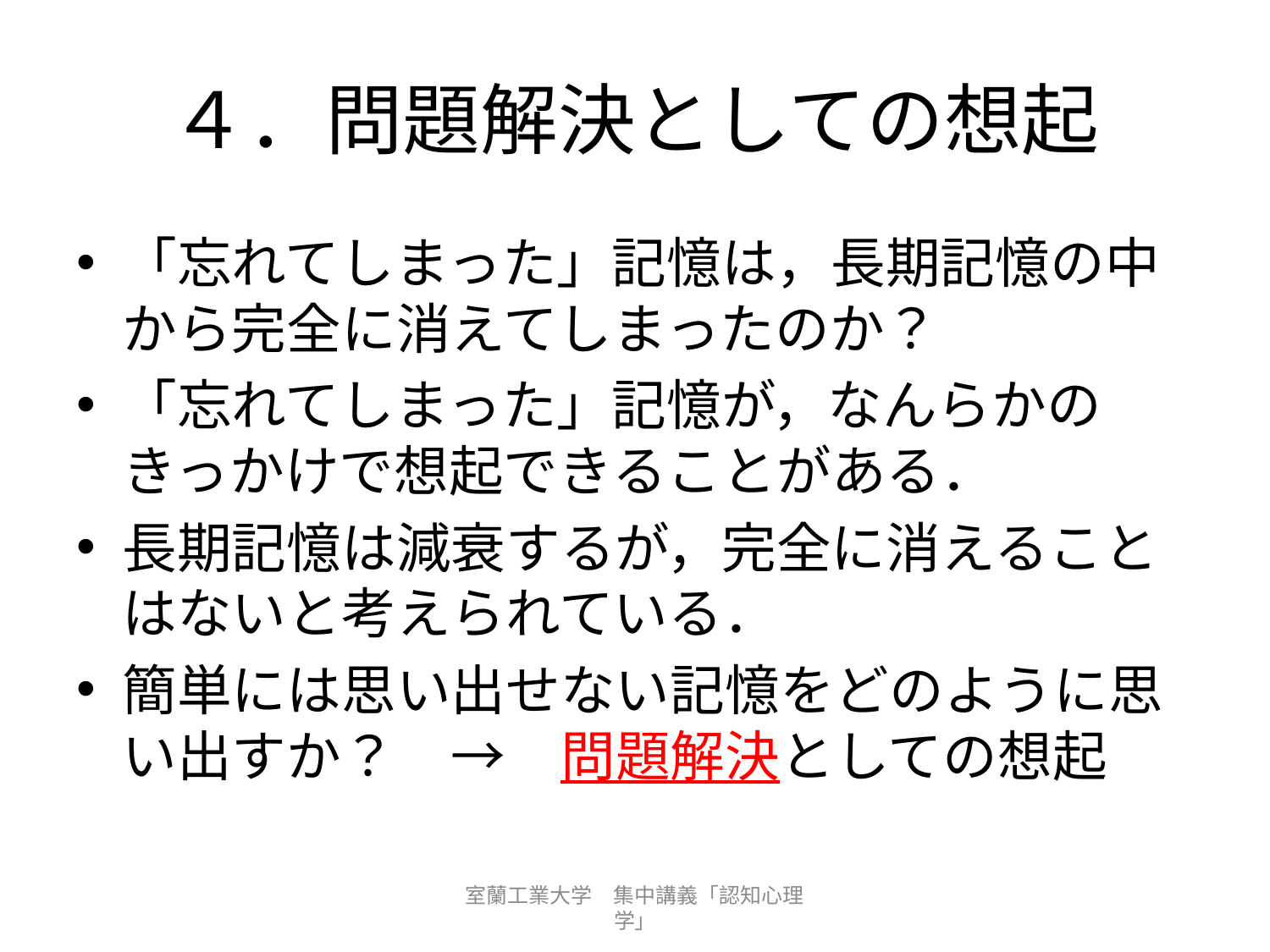

# ４．問題解決としての想起
「忘れてしまった」記憶は，長期記憶の中から完全に消えてしまったのか？
「忘れてしまった」記憶が，なんらかのきっかけで想起できることがある．
長期記憶は減衰するが，完全に消えることはないと考えられている．
簡単には思い出せない記憶をどのように思い出すか？　→　問題解決としての想起
室蘭工業大学　集中講義「認知心理学」